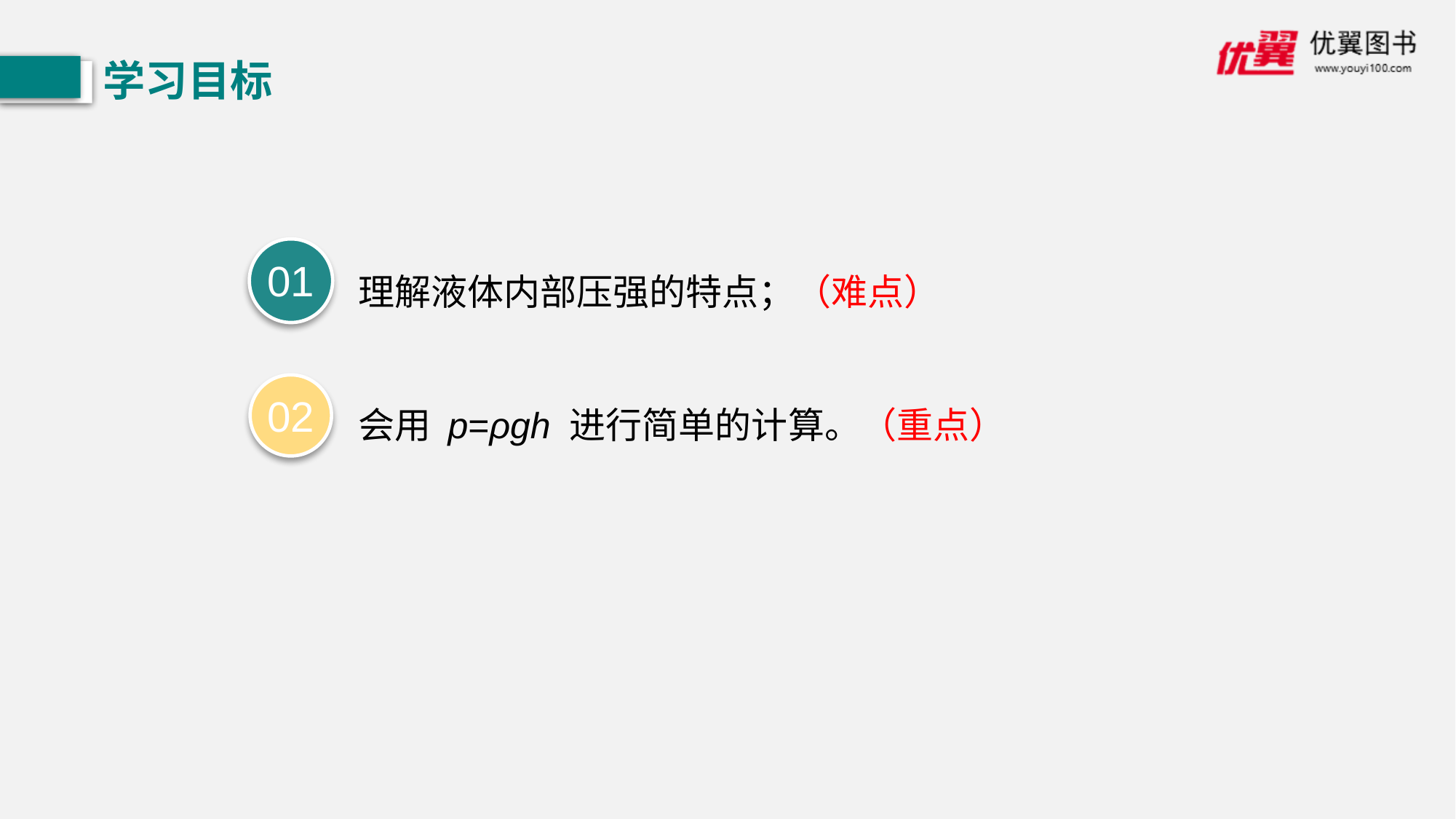

学习目标

01
理解液体内部压强的特点；（难点）

02
会用 p=ρgh 进行简单的计算。（重点）